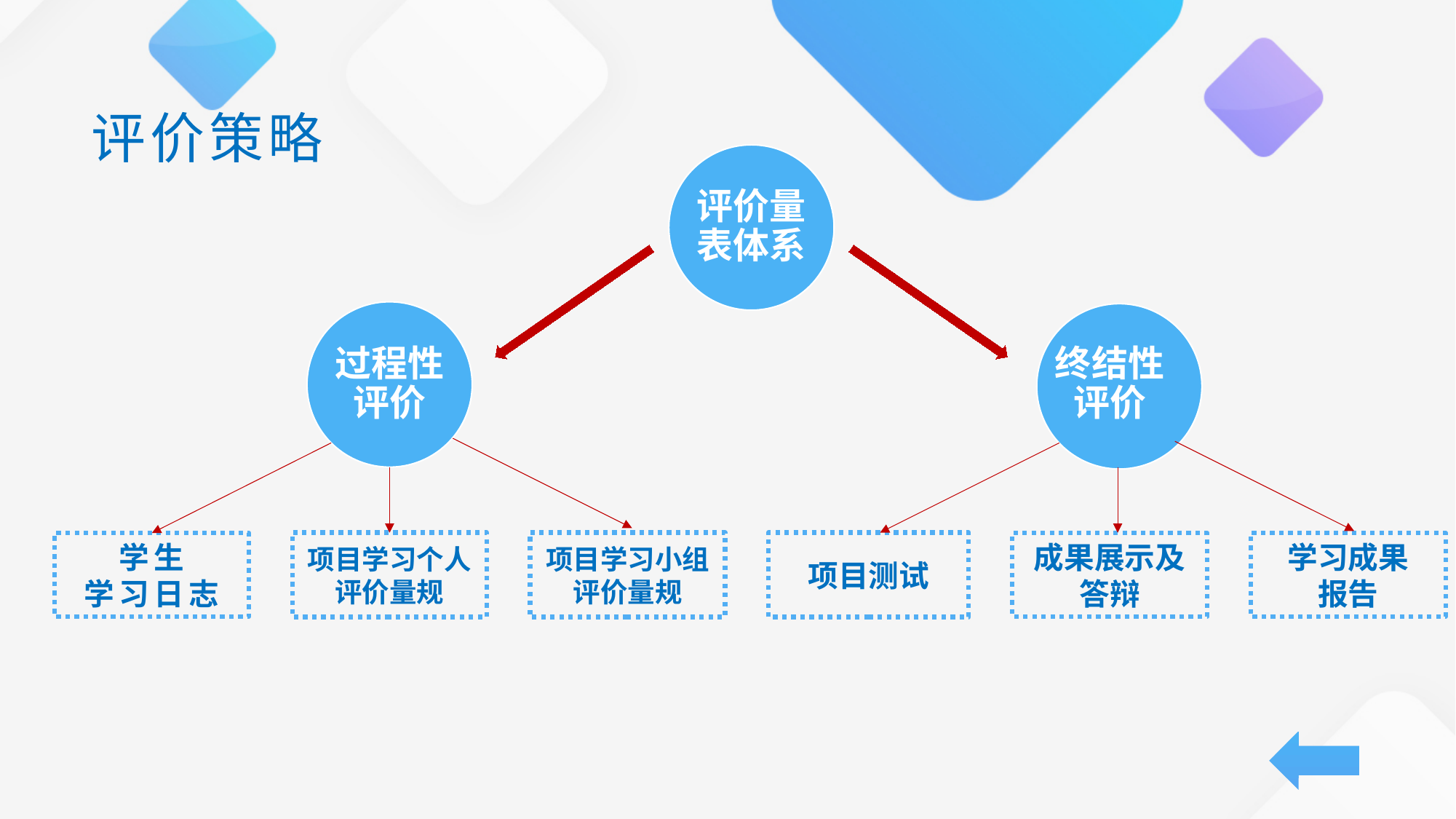

# 评价策略

评价量表体系

过程性评价

终结性评价
项目学习个人评价量规
项目学习小组评价量规
项目测试
学生
学习日志
成果展示及答辩
学习成果
报告